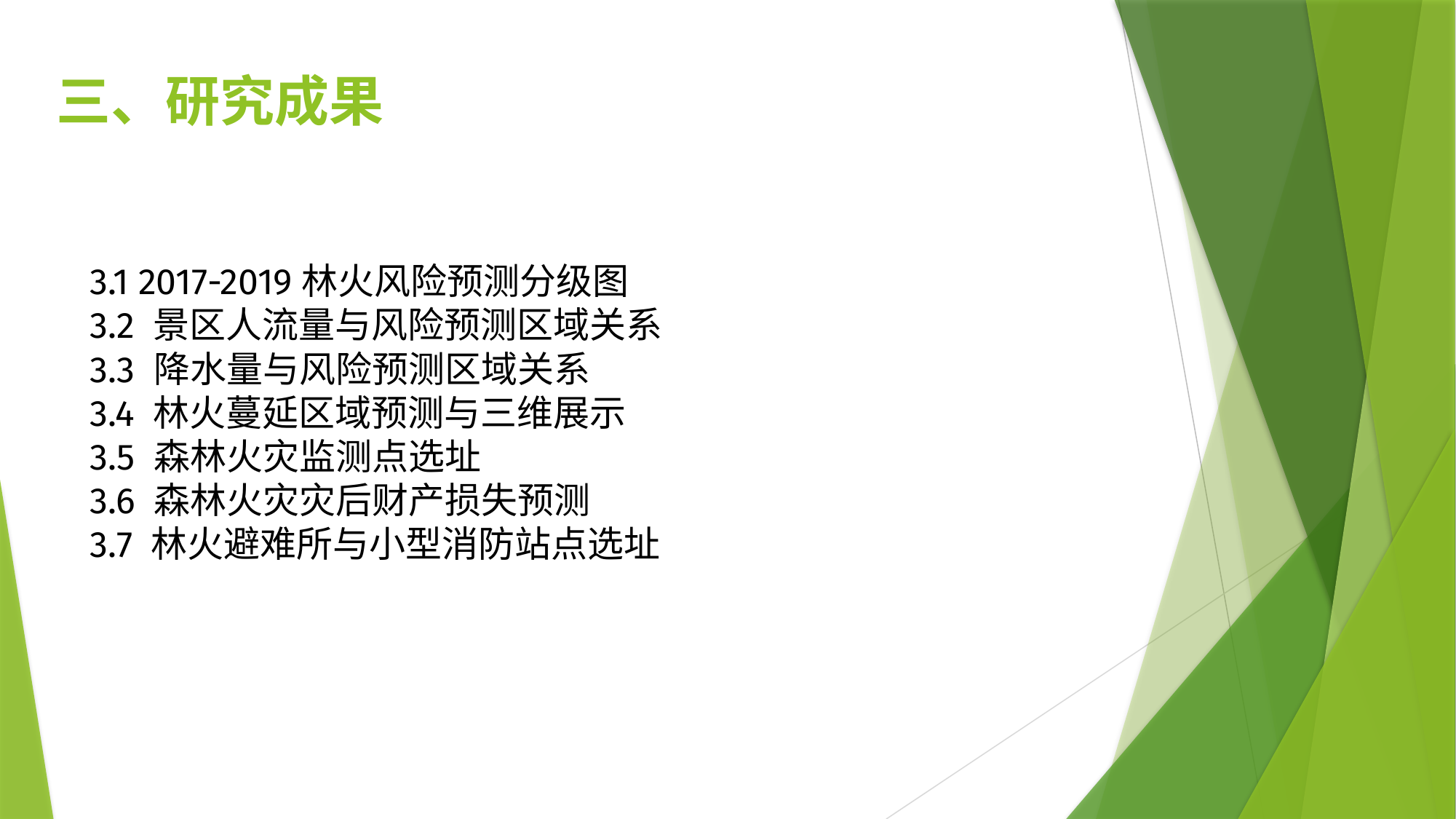

# 三、研究成果
3.1 2017-2019林火风险预测分级图
3.2 景区人流量与风险预测区域关系
3.3 降水量与风险预测区域关系
3.4 林火蔓延区域预测与三维展示
3.5 森林火灾监测点选址
3.6 森林火灾灾后财产损失预测
3.7 林火避难所与小型消防站点选址